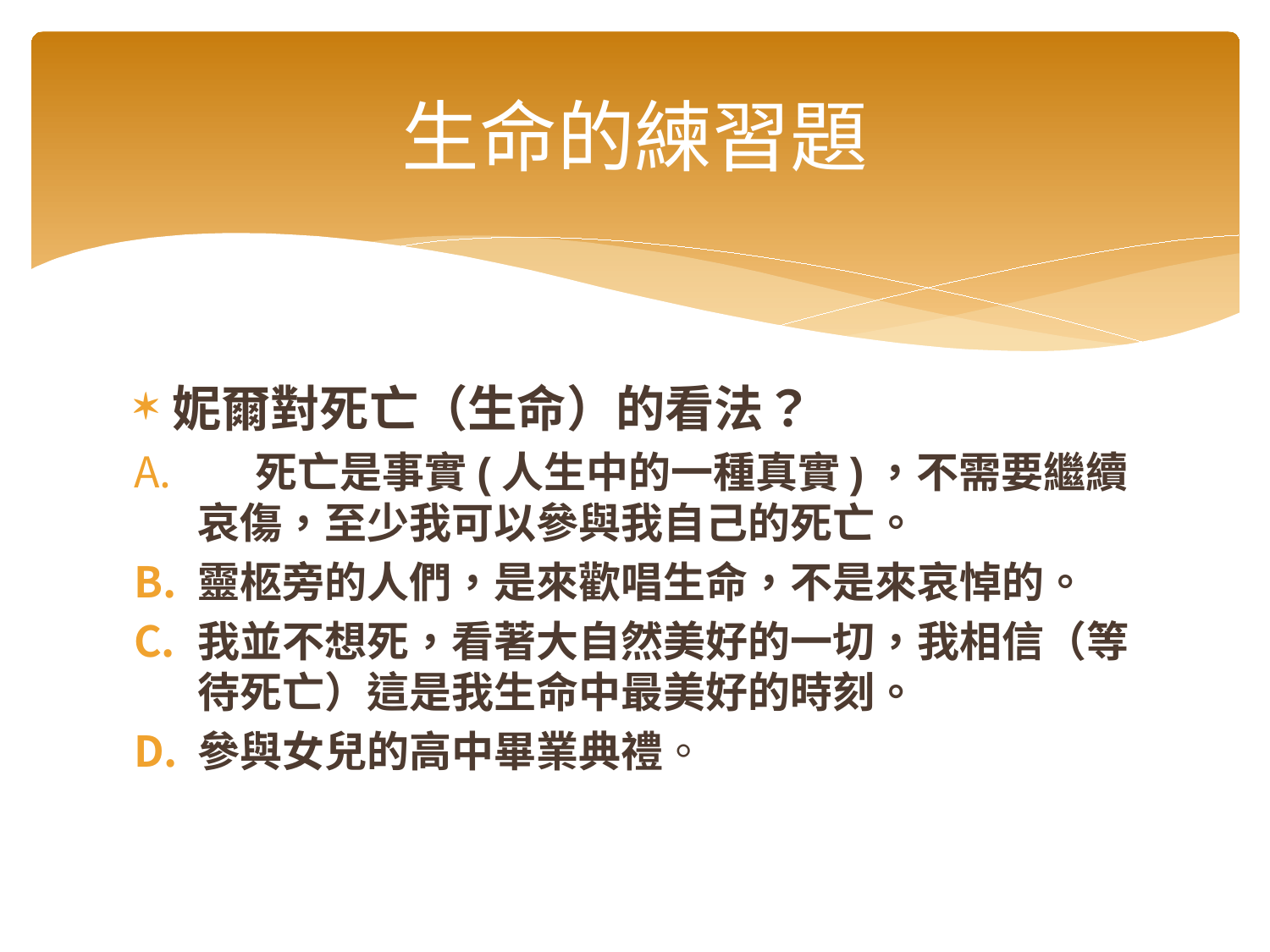

# 生命的練習題
妮爾對死亡（生命）的看法？
     死亡是事實(人生中的一種真實)，不需要繼續哀傷，至少我可以參與我自己的死亡。
靈柩旁的人們，是來歡唱生命，不是來哀悼的。
我並不想死，看著大自然美好的一切，我相信（等待死亡）這是我生命中最美好的時刻。
參與女兒的高中畢業典禮。